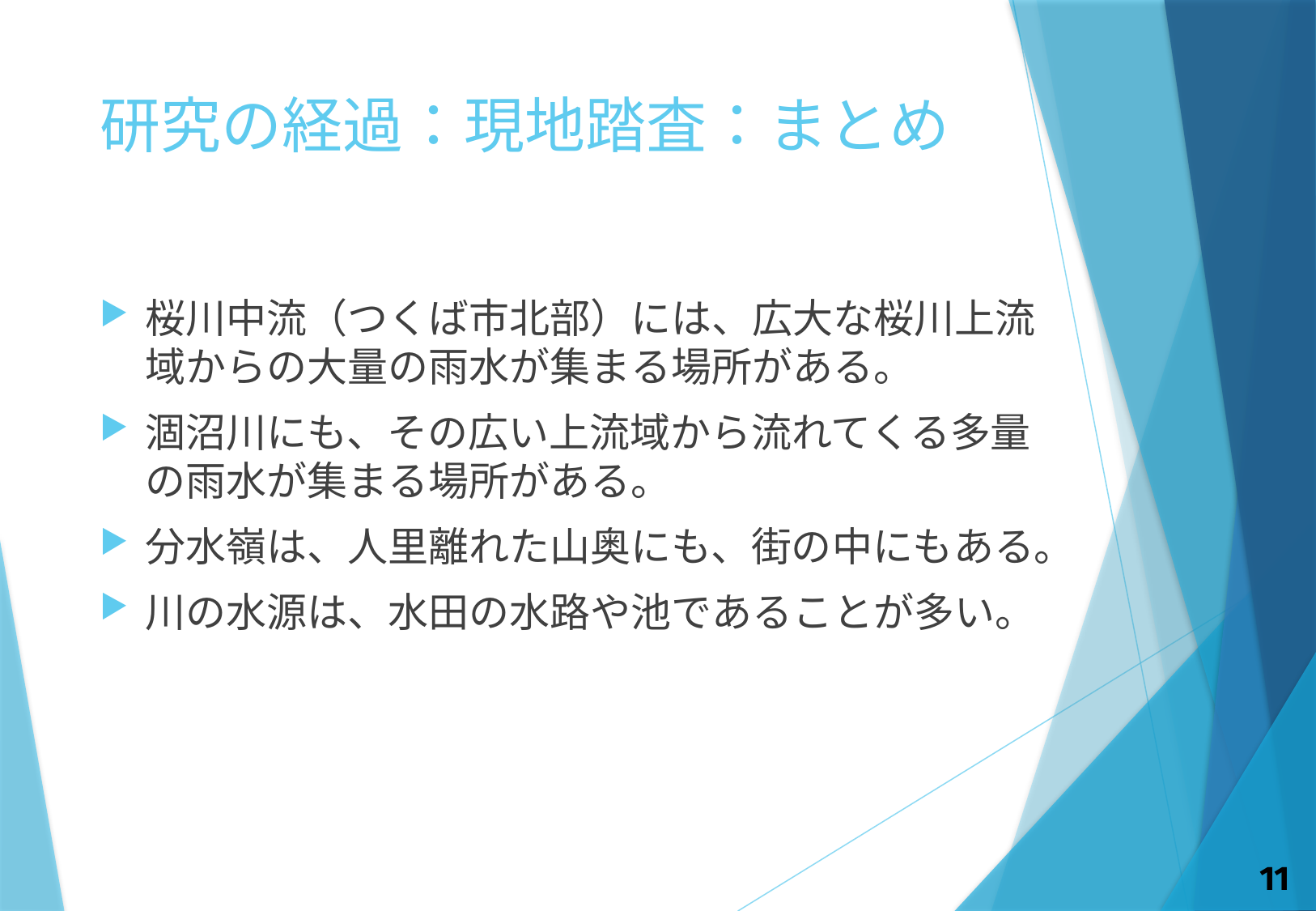

# 研究の経過：現地踏査：まとめ
桜川中流（つくば市北部）には、広大な桜川上流域からの大量の雨水が集まる場所がある。
涸沼川にも、その広い上流域から流れてくる多量の雨水が集まる場所がある。
分水嶺は、人里離れた山奥にも、街の中にもある。
川の水源は、水田の水路や池であることが多い。
11